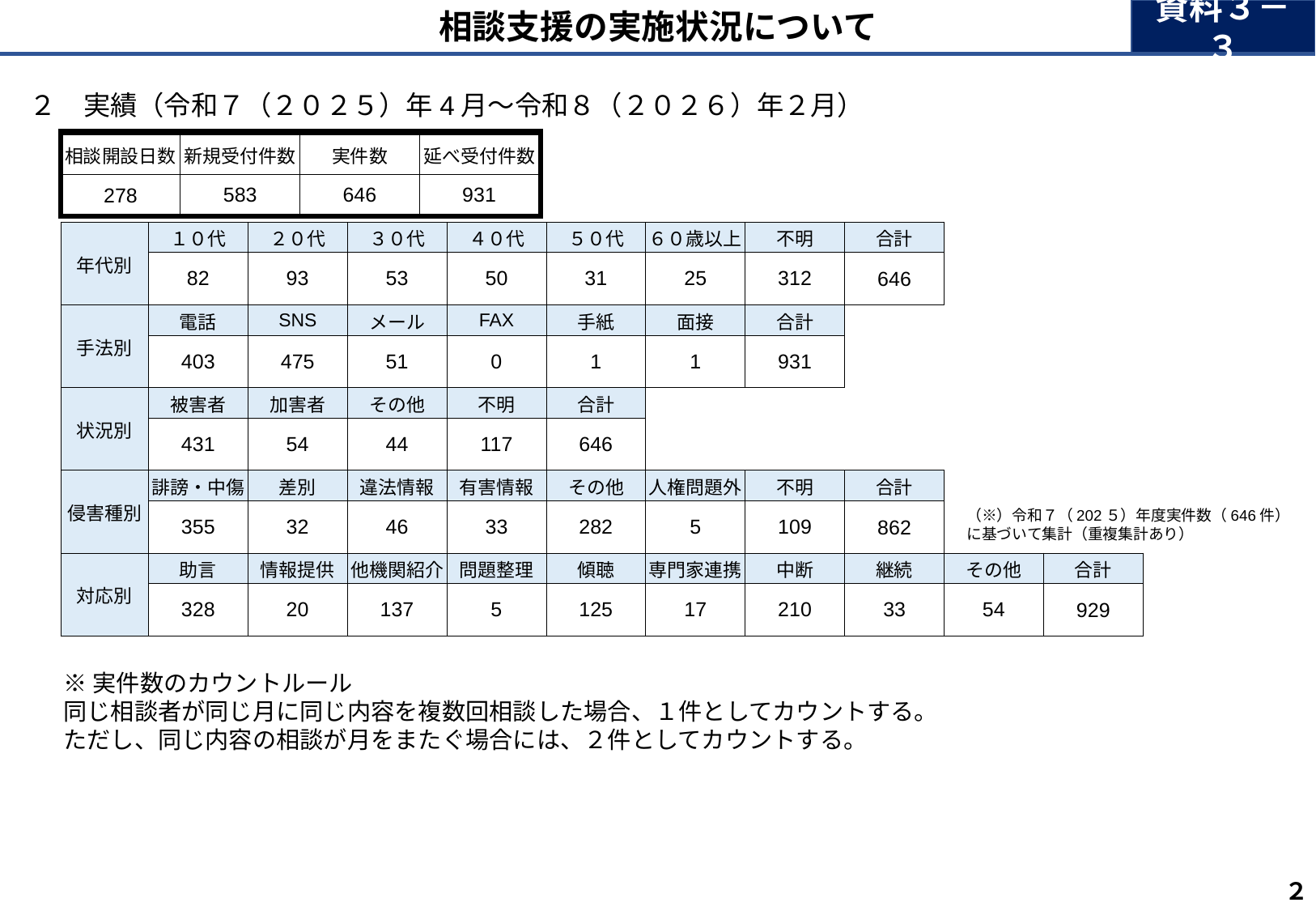

資料３－３
相談支援の実施状況について
２　実績（令和７（２０２５）年4月～令和８（２０２６）年２月）

| 相談開設日数 | 新規受付件数 | 実件数 | 延べ受付件数 |
| --- | --- | --- | --- |
| 278 | 583 | 646 | 931 |
| 年代別 | １０代 | ２０代 | ３０代 | ４０代 | ５０代 | ６０歳以上 | 不明 | 合計 |  |  |
| --- | --- | --- | --- | --- | --- | --- | --- | --- | --- | --- |
|  | 82 | 93 | 53 | 50 | 31 | 25 | 312 | 646 |  |  |
| 手法別 | 電話 | SNS | メール | FAX | 手紙 | 面接 | 合計 |  |  |  |
|  | 403 | 475 | 51 | 0 | 1 | 1 | 931 |  |  |  |
| 状況別 | 被害者 | 加害者 | その他 | 不明 | 合計 |  |  |  |  |  |
|  | 431 | 54 | 44 | 117 | 646 |  |  |  |  |  |
| 侵害種別 | 誹謗・中傷 | 差別 | 違法情報 | 有害情報 | その他 | 人権問題外 | 不明 | 合計 |  |  |
|  | 355 | 32 | 46 | 33 | 282 | 5 | 109 | 862 |  |  |
| 対応別 | 助言 | 情報提供 | 他機関紹介 | 問題整理 | 傾聴 | 専門家連携 | 中断 | 継続 | その他 | 合計 |
|  | 328 | 20 | 137 | 5 | 125 | 17 | 210 | 33 | 54 | 929 |
（※）令和７（202５）年度実件数（646件）
に基づいて集計（重複集計あり）
※実件数のカウントルール
同じ相談者が同じ月に同じ内容を複数回相談した場合、１件としてカウントする。
ただし、同じ内容の相談が月をまたぐ場合には、２件としてカウントする。
２